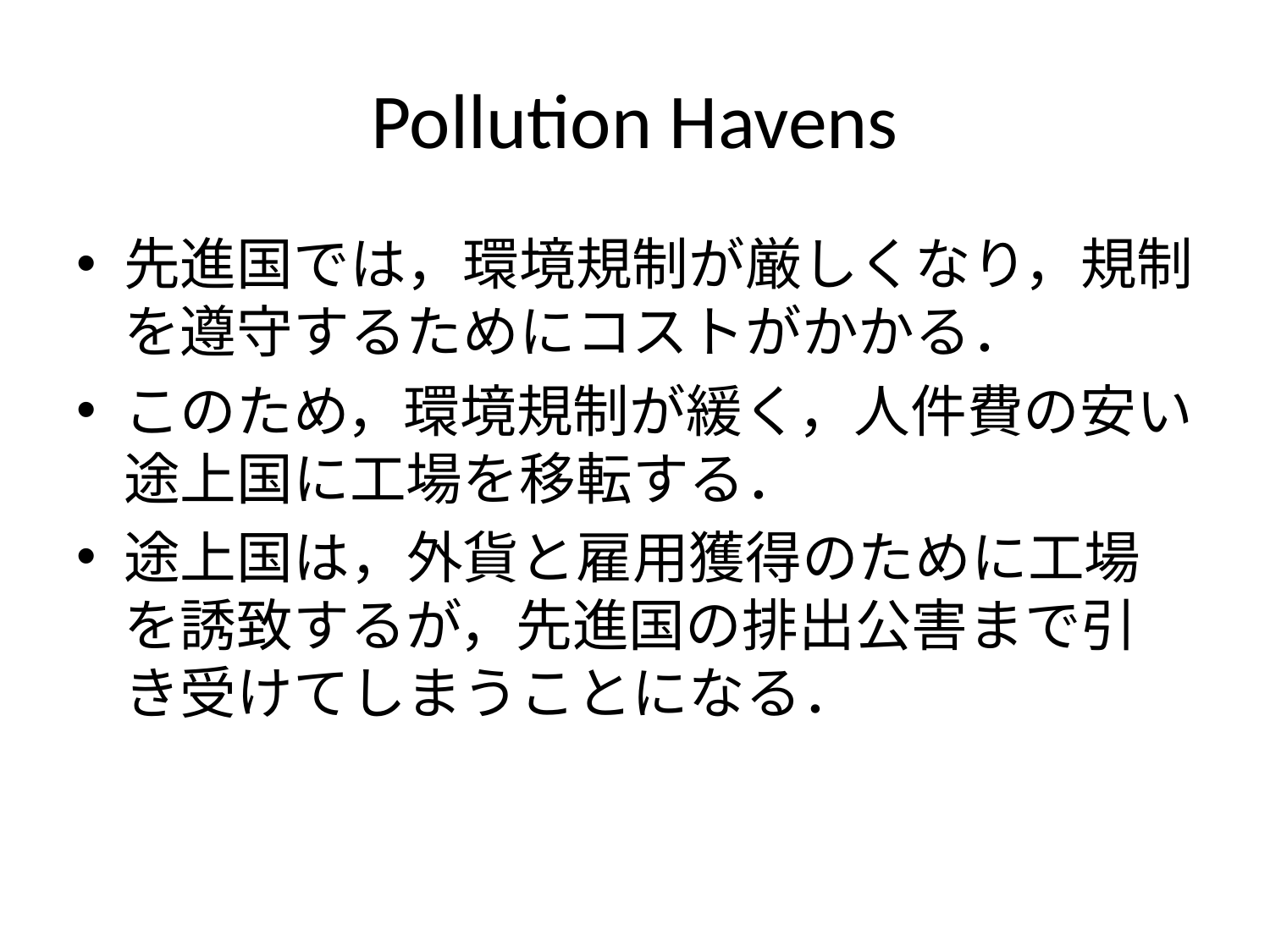

# Pollution Havens
先進国では，環境規制が厳しくなり，規制を遵守するためにコストがかかる．
このため，環境規制が緩く，人件費の安い途上国に工場を移転する．
途上国は，外貨と雇用獲得のために工場を誘致するが，先進国の排出公害まで引き受けてしまうことになる．